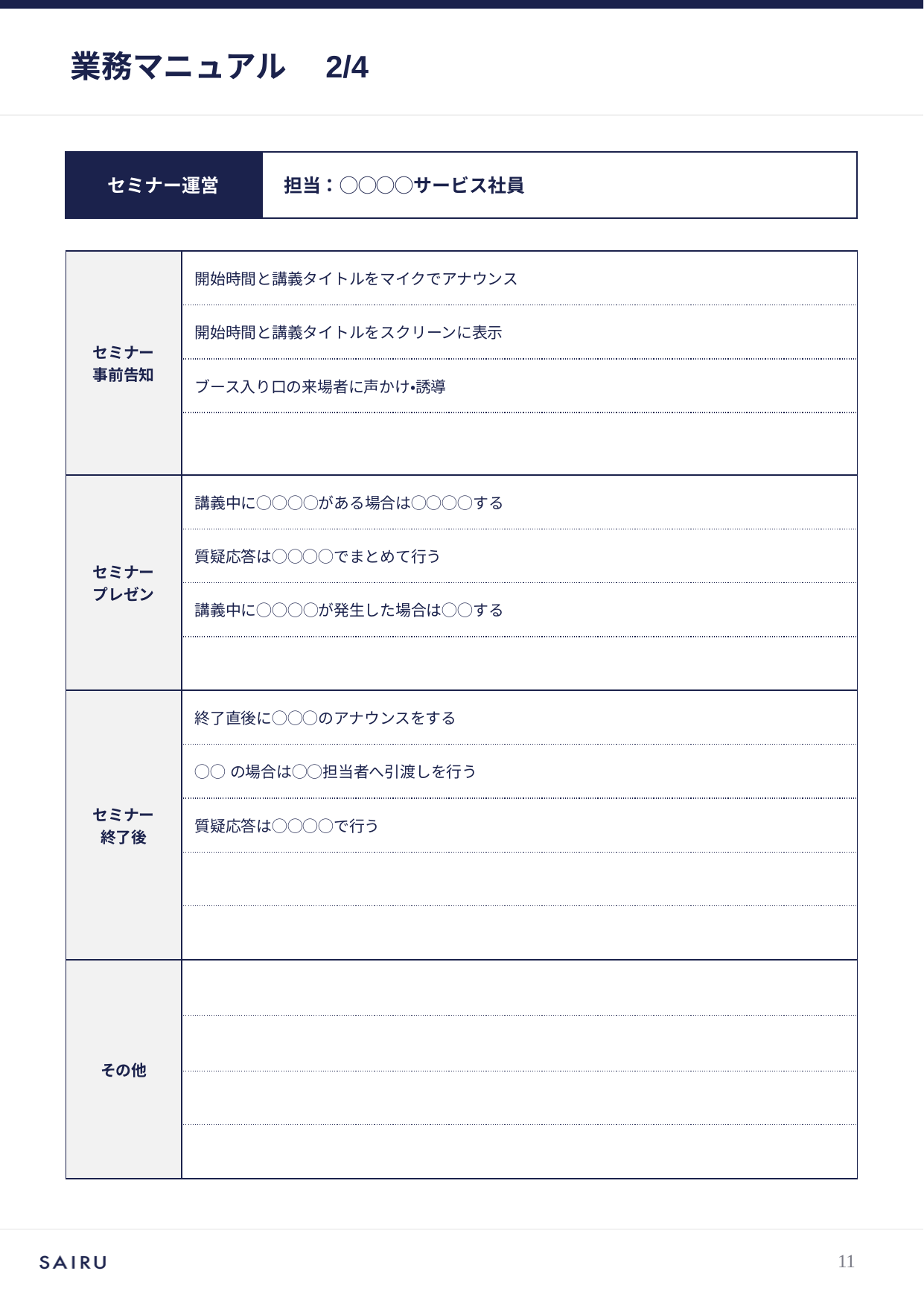

# 業務マニュアル　2/4
セミナー運営
担当：◯◯◯◯サービス社員
| セミナー 事前告知 | 開始時間と講義タイトルをマイクでアナウンス |
| --- | --- |
|  | 開始時間と講義タイトルをスクリーンに表示 |
|  | ブース入り口の来場者に声かけ・誘導 |
|  |  |
| セミナー プレゼン | 講義中に◯◯◯◯がある場合は◯◯◯◯する |
|  | 質疑応答は◯◯◯◯でまとめて行う |
|  | 講義中に◯◯◯◯が発生した場合は◯◯する |
|  |  |
| セミナー 終了後 | 終了直後に◯◯◯のアナウンスをする |
|  | ◯◯の場合は◯◯担当者へ引渡しを行う |
|  | 質疑応答は◯◯◯◯で行う |
|  |  |
|  |  |
| その他 |  |
|  |  |
|  |  |
|  |  |
11